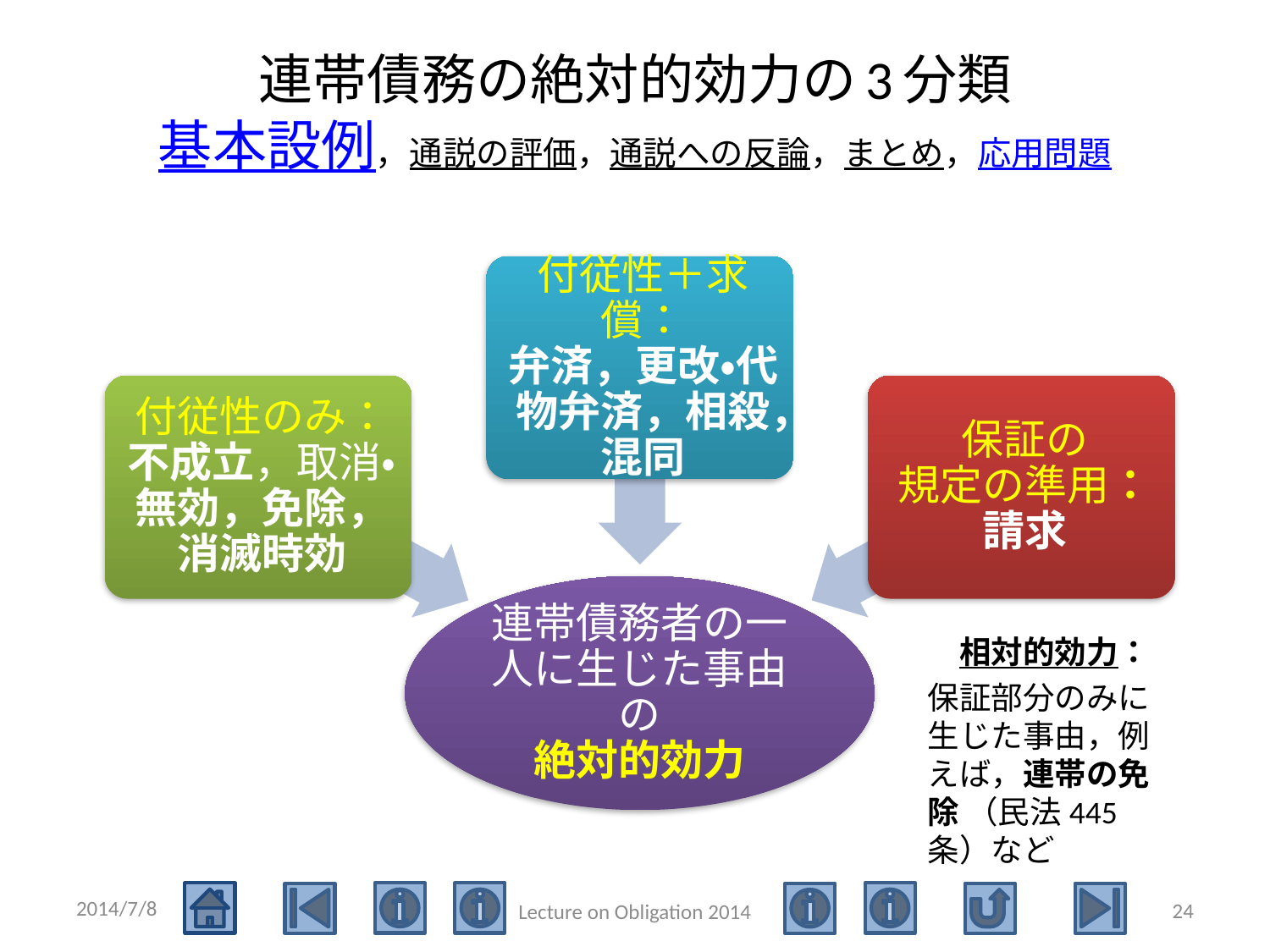

# 連帯債務の絶対的効力の3分類 基本設例，通説の評価，通説への反論，まとめ，応用問題
連帯債務者の一人に生じた事由の
絶対的効力
付従性のみ：
不成立，取消・無効，免除，
消滅時効
付従性＋求償：
弁済，更改・代物弁済，相殺，混同
保証の
規定の準用：
請求
　相対的効力：
保証部分のみに生じた事由，例えば，連帯の免除 （民法445条）など
2014/7/8
24
Lecture on Obligation 2014